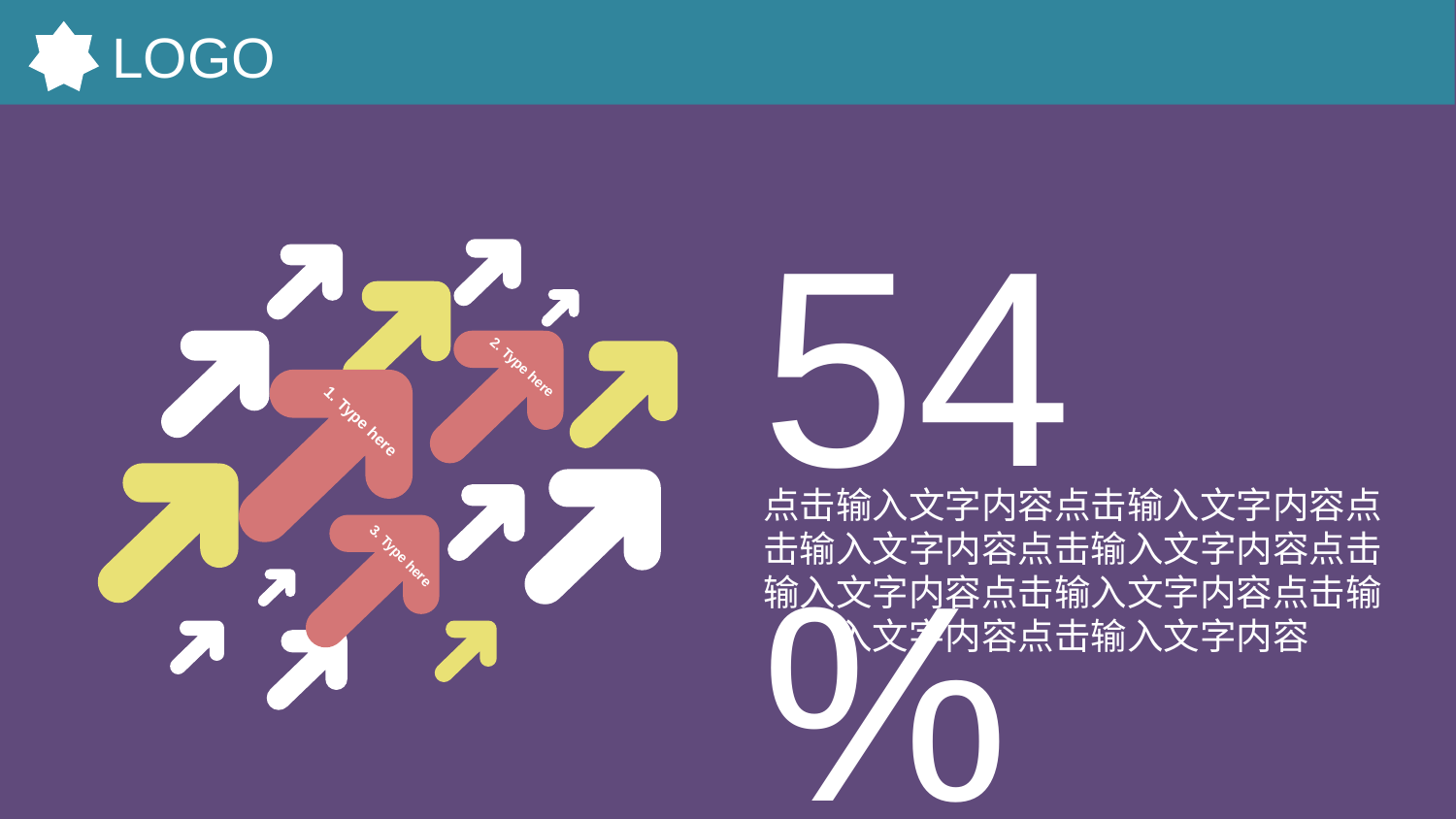

LOGO

54%

2. Type here

1. Type here

3. Type here

点击输入文字内容点击输入文字内容点击输入文字内容点击输入文字内容点击输入文字内容点击输入文字内容点击输入文字内容点击输入文字内容